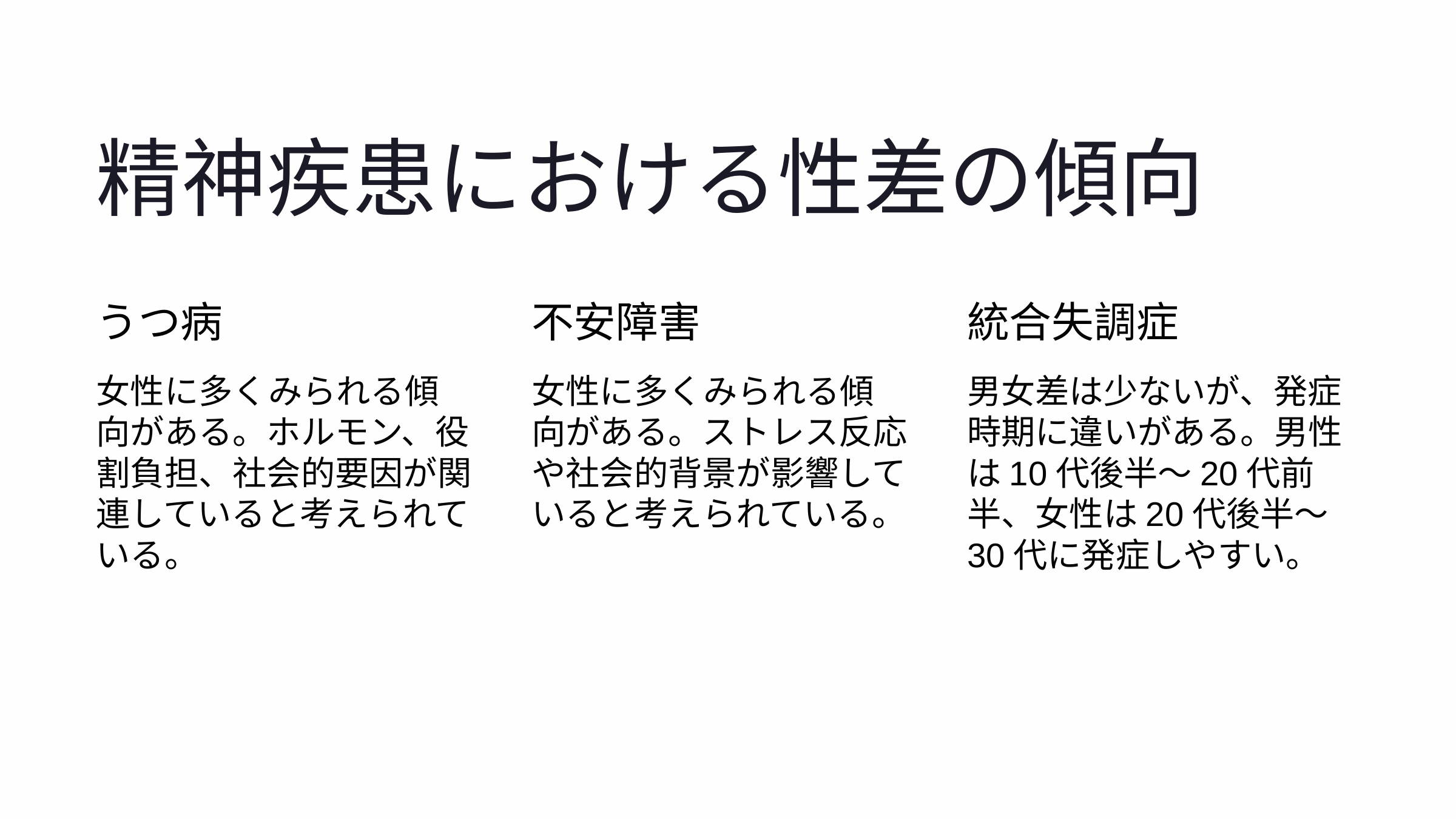

精神疾患における性差の傾向
うつ病
不安障害
統合失調症
女性に多くみられる傾向がある。ホルモン、役割負担、社会的要因が関連していると考えられている。
女性に多くみられる傾向がある。ストレス反応や社会的背景が影響していると考えられている。
男女差は少ないが、発症時期に違いがある。男性は10代後半〜20代前半、女性は20代後半〜30代に発症しやすい。